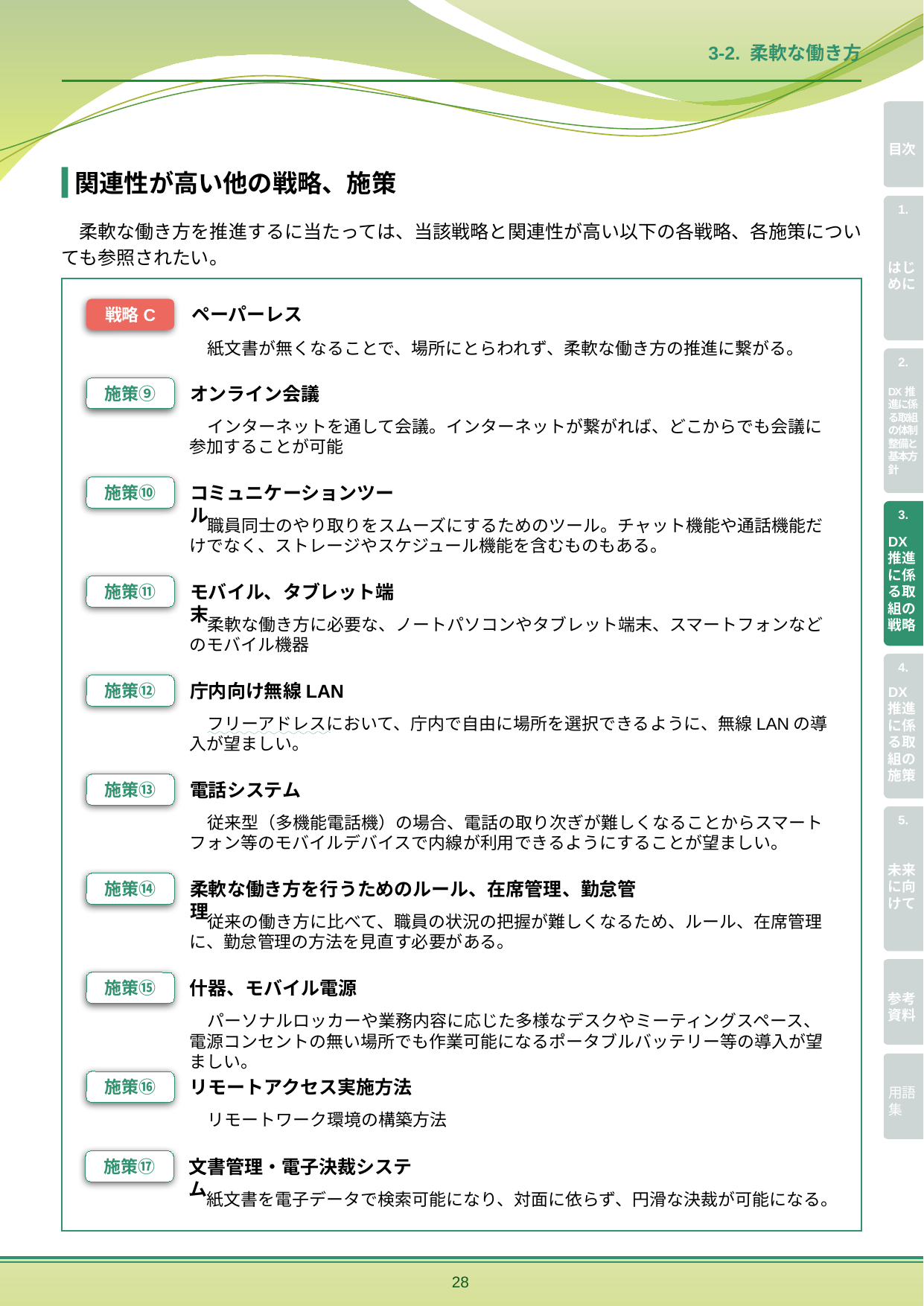

3-2. 柔軟な働き方

関連性が高い他の戦略、施策
柔軟な働き方を推進するに当たっては、当該戦略と関連性が高い以下の各戦略、各施策についても参照されたい。

戦略C
ペーパーレス
紙文書が無くなることで、場所にとらわれず、柔軟な働き方の推進に繋がる。
施策⑨
オンライン会議
インターネットを通して会議。インターネットが繋がれば、どこからでも会議に参加することが可能
施策⑩
コミュニケーションツール
職員同士のやり取りをスムーズにするためのツール。チャット機能や通話機能だけでなく、ストレージやスケジュール機能を含むものもある。
施策⑪
モバイル、タブレット端末
柔軟な働き方に必要な、ノートパソコンやタブレット端末、スマートフォンなどのモバイル機器
施策⑫
庁内向け無線LAN
フリーアドレスにおいて、庁内で自由に場所を選択できるように、無線LANの導入が望ましい。
施策⑬
電話システム
従来型（多機能電話機）の場合、電話の取り次ぎが難しくなることからスマートフォン等のモバイルデバイスで内線が利用できるようにすることが望ましい。
施策⑭
柔軟な働き方を行うためのルール、在席管理、勤怠管理
従来の働き方に比べて、職員の状況の把握が難しくなるため、ルール、在席管理に、勤怠管理の方法を見直す必要がある。
施策⑮
什器、モバイル電源
パーソナルロッカーや業務内容に応じた多様なデスクやミーティングスペース、電源コンセントの無い場所でも作業可能になるポータブルバッテリー等の導入が望ましい。

施策⑯
リモートアクセス実施方法
リモートワーク環境の構築方法
施策⑰
文書管理・電子決裁システム
紙文書を電子データで検索可能になり、対面に依らず、円滑な決裁が可能になる。
28